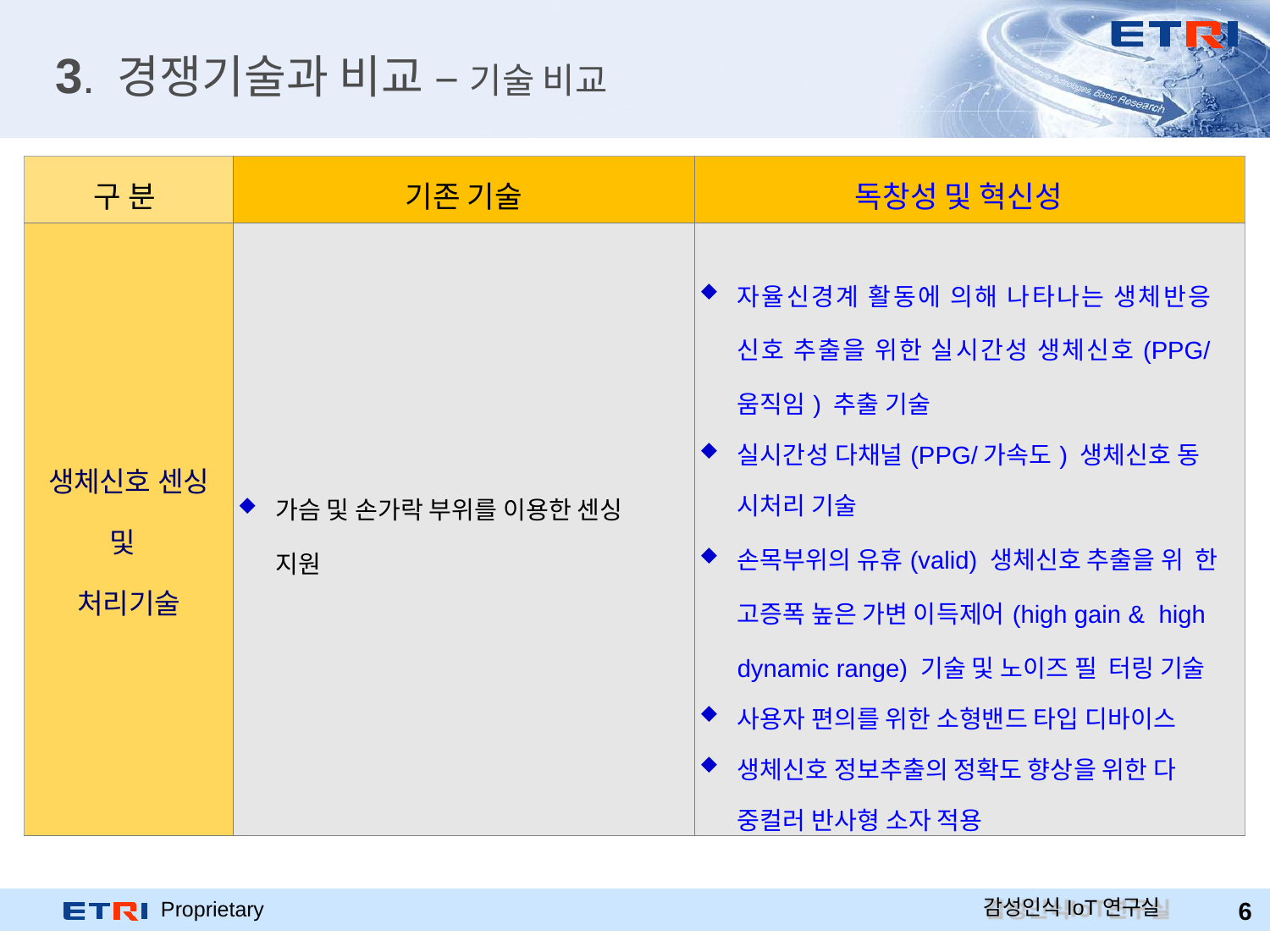

# 3. 경쟁기술과 비교 – 기술 비교
| 구 분 | 기존 기술 | 독창성 및 혁신성 |
| --- | --- | --- |
| 생체신호 센싱 및 처리기술 | 가슴 및 손가락 부위를 이용한 센싱 지원 | 자율신경계 활동에 의해 나타나는 생체반응 신호 추출을 위한 실시간성 생체신호(PPG/ 움직임) 추출 기술 실시간성 다채널(PPG/가속도) 생체신호 동 시처리 기술 손목부위의 유휴(valid) 생체신호 추출을 위 한 고증폭 높은 가변 이득제어(high gain & high dynamic range) 기술 및 노이즈 필 터링 기술 사용자 편의를 위한 소형밴드 타입 디바이스 생체신호 정보추출의 정확도 향상을 위한 다 중컬러 반사형 소자 적용 |

감성인식IoT연구실
Proprietary
6